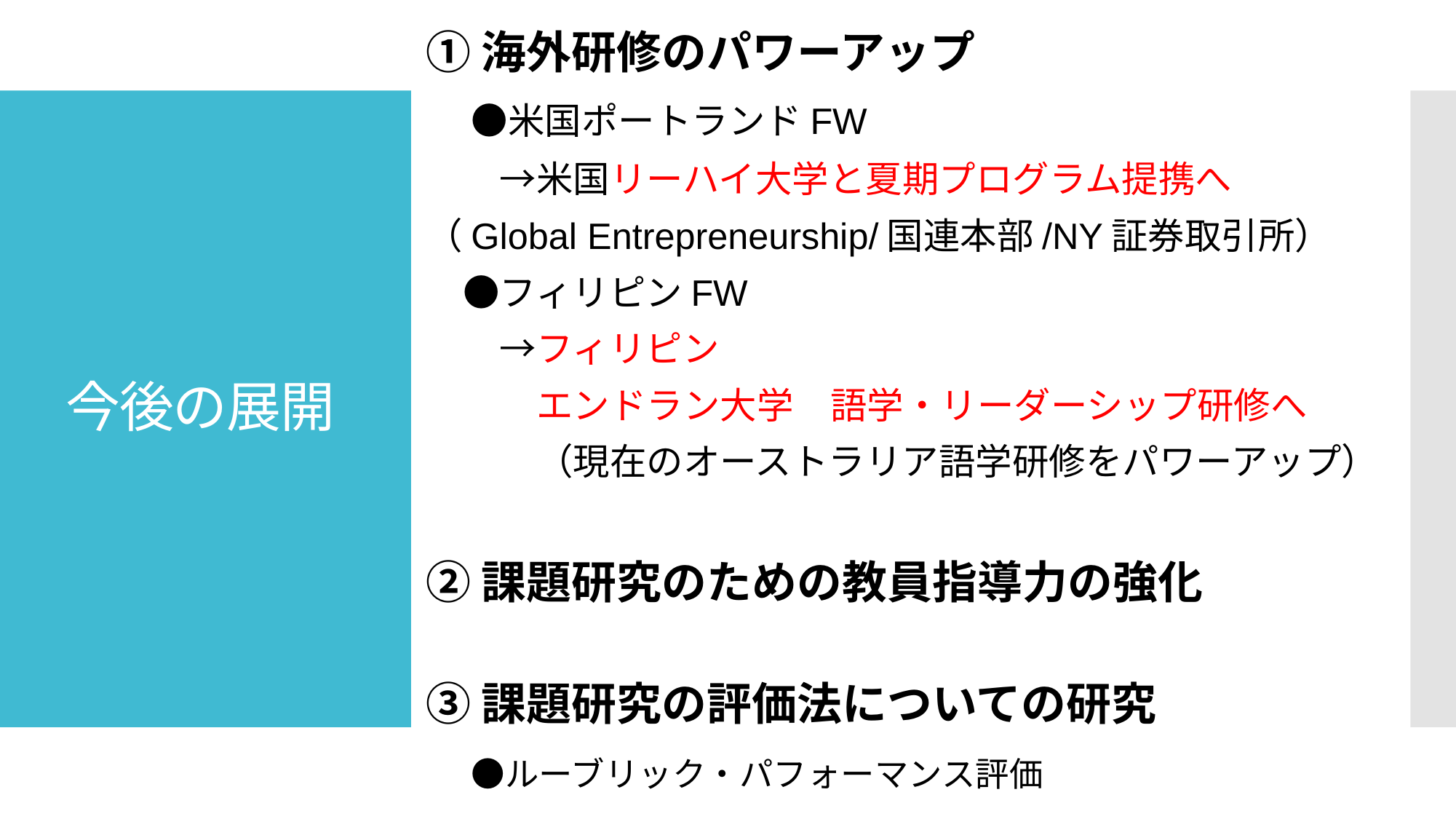

①海外研修のパワーアップ
　●米国ポートランドFW
　　→米国リーハイ大学と夏期プログラム提携へ
（Global Entrepreneurship/国連本部/NY証券取引所）
　●フィリピンFW
　　→フィリピン
　　　エンドラン大学　語学・リーダーシップ研修へ
　　　（現在のオーストラリア語学研修をパワーアップ）

②課題研究のための教員指導力の強化

③課題研究の評価法についての研究
　●ルーブリック・パフォーマンス評価
# 今後の展開